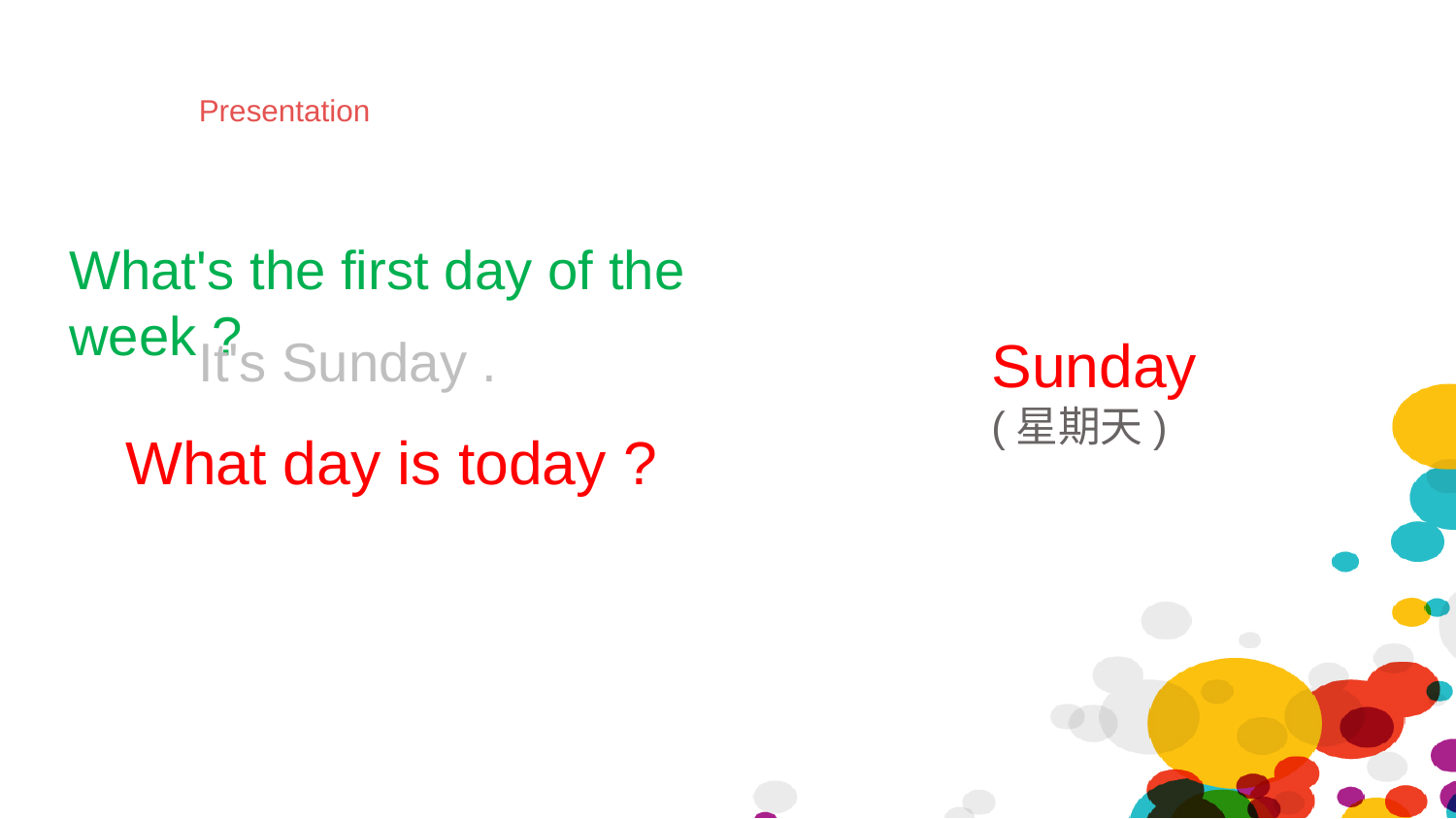

# Presentation
What's the first day of the  week ?
It's Sunday .
Sunday
(星期天)
What day is today ?